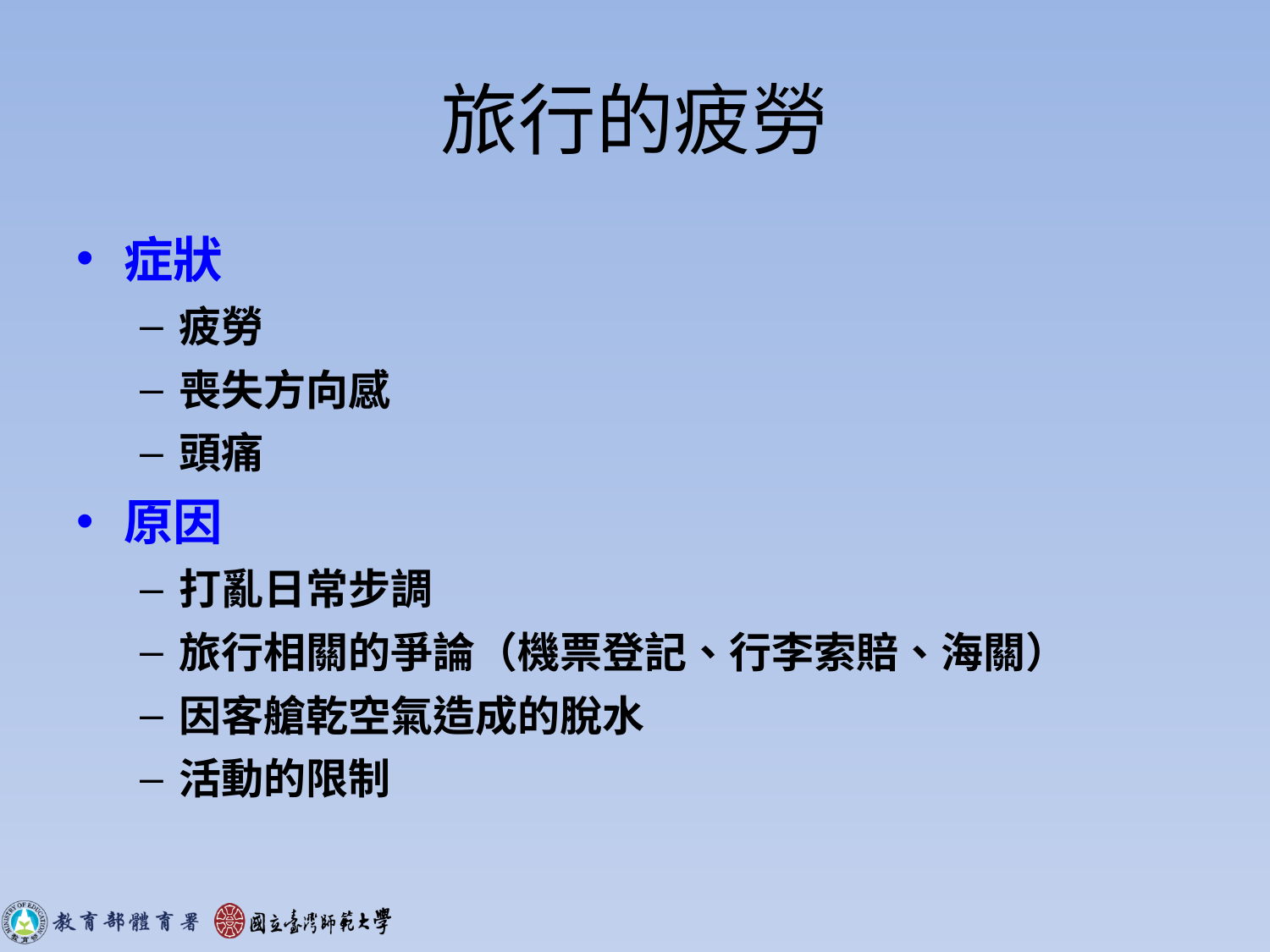

# 旅行的疲勞
症狀
疲勞
喪失方向感
頭痛
原因
打亂日常步調
旅行相關的爭論（機票登記、行李索賠、海關）
因客艙乾空氣造成的脫水
活動的限制